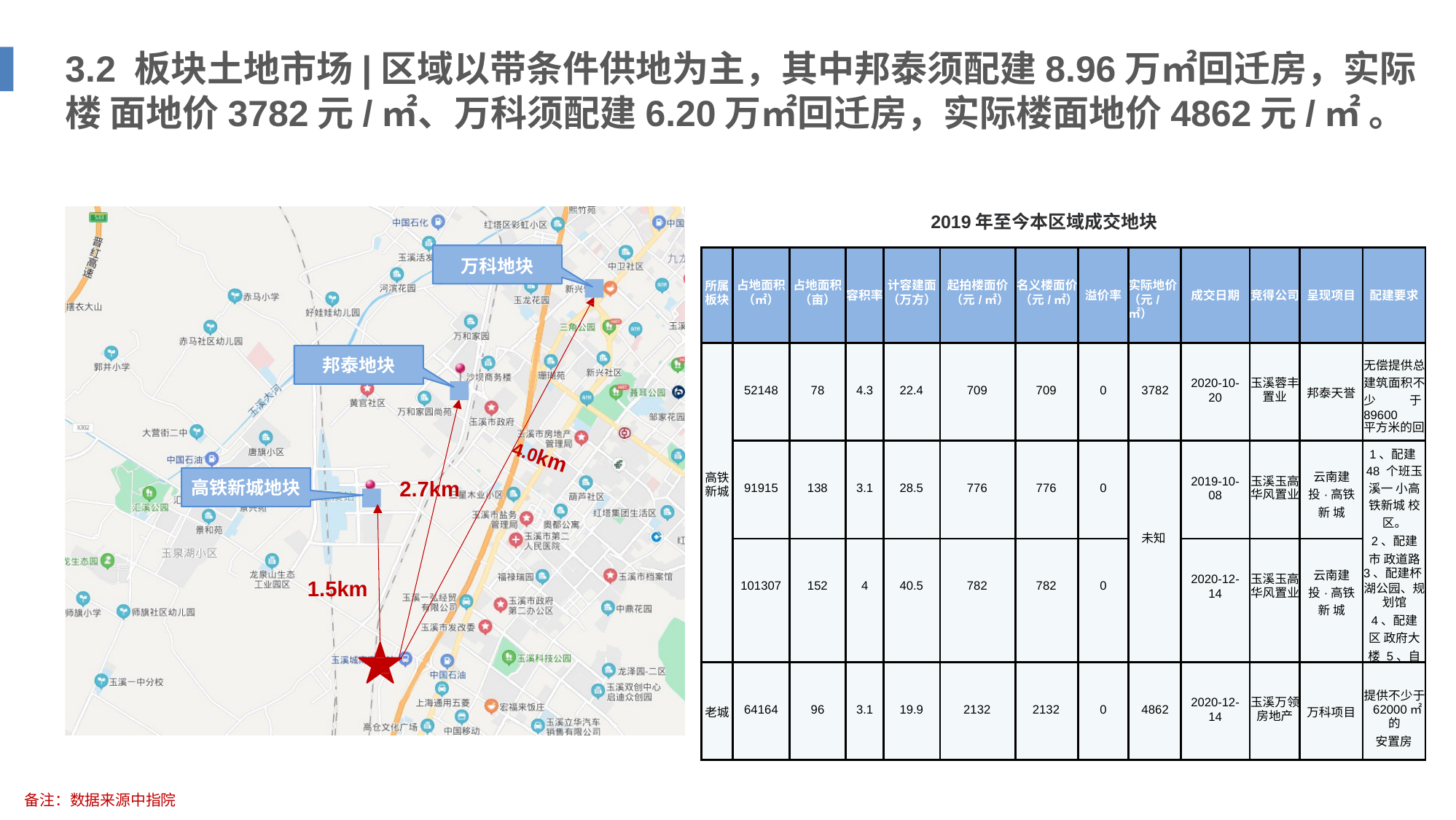

# 3.2	板块土地市场|区域以带条件供地为主，其中邦泰须配建8.96万㎡回迁房，实际楼 面地价3782元/㎡、万科须配建6.20万㎡回迁房，实际楼面地价4862元/㎡ 。

2019年至今本区域成交地块

| 所属 板块 | 占地面积 （㎡） | 占地面积 （亩） | 容积率 | 计容建面 （万方） | 起拍楼面价 （元/㎡） | 名义楼面价 （元/㎡） | 溢价率 | 实际地价 （元/㎡） | 成交日期 | 竞得公司 | 呈现项目 | 配建要求 |
| --- | --- | --- | --- | --- | --- | --- | --- | --- | --- | --- | --- | --- |
| 高铁 新城 | 52148 | 78 | 4.3 | 22.4 | 709 | 709 | 0 | 3782 | 2020-10- 20 | 玉溪蓉丰 置业 | 邦泰天誉 | 无偿提供总 建筑面积不 少于89600 平方米的回 迁安置住宅 |
|  | 91915 | 138 | 3.1 | 28.5 | 776 | 776 | 0 | 未知 | 2019-10- 08 | 玉溪玉高 华风置业 | 云南建 投·高铁新 城 | 1、配建48 个班玉溪一 小高铁新城 校区。 2、配建市 政道路 3、配建杯 湖公园、规 划馆 4、配建区 政府大楼 5、自持商 务中心 |
|  | 101307 | 152 | 4 | 40.5 | 782 | 782 | 0 |  | 2020-12- 14 | 玉溪玉高 华风置业 | 云南建 投·高铁新 城 |  |
| 老城 | 64164 | 96 | 3.1 | 19.9 | 2132 | 2132 | 0 | 4862 | 2020-12- 14 | 玉溪万领 房地产 | 万科项目 | 提供不少于 62000㎡的 安置房 |
万科地块

邦泰地块

4.0km

2.7km
高铁新城地块

1.5km

备注：数据来源中指院